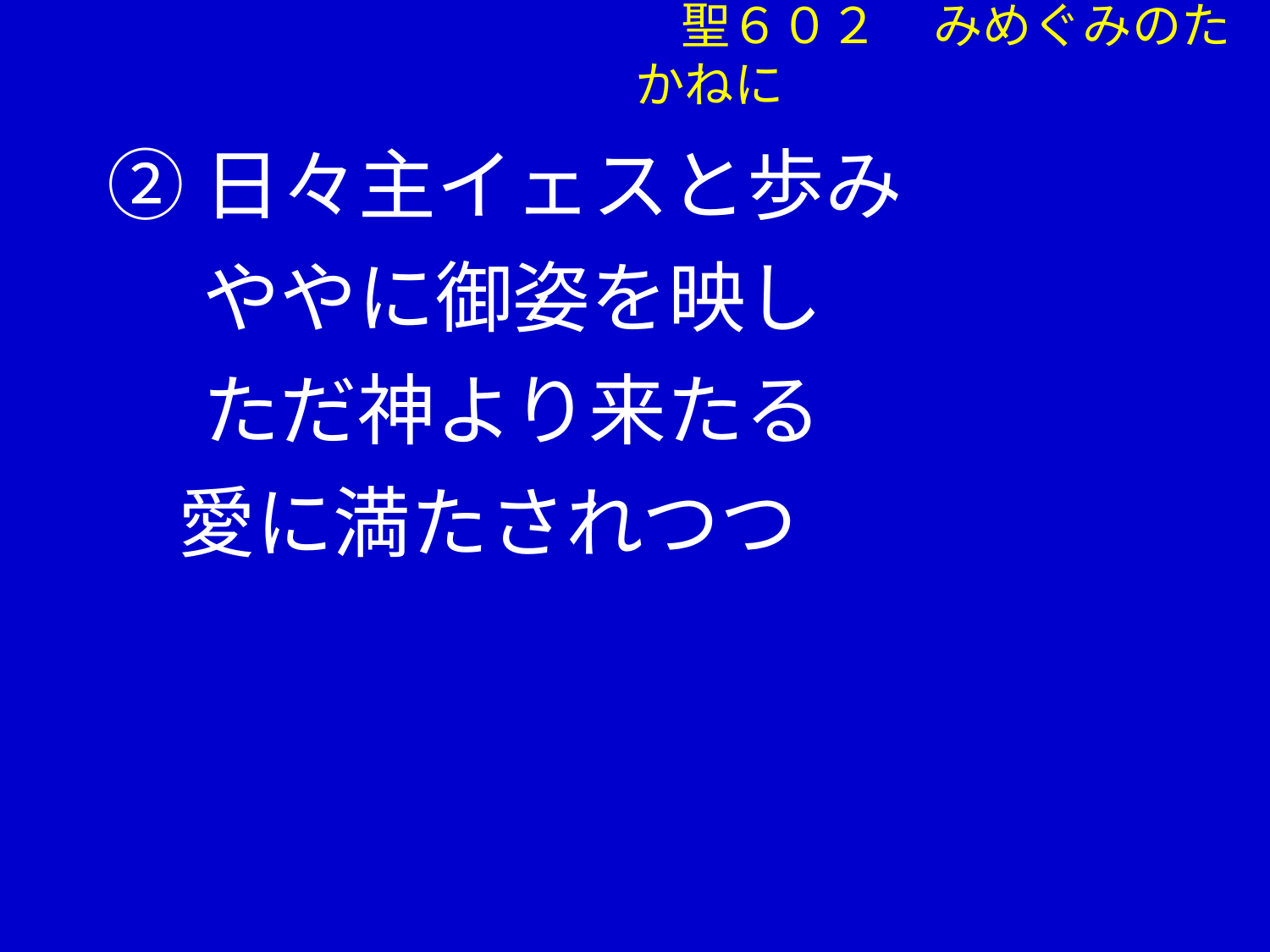

聖６０２     みめぐみのたかねに
②日々主イェスと歩み
　 ややに御姿を映し
　 ただ神より来たる
   愛に満たされつつ